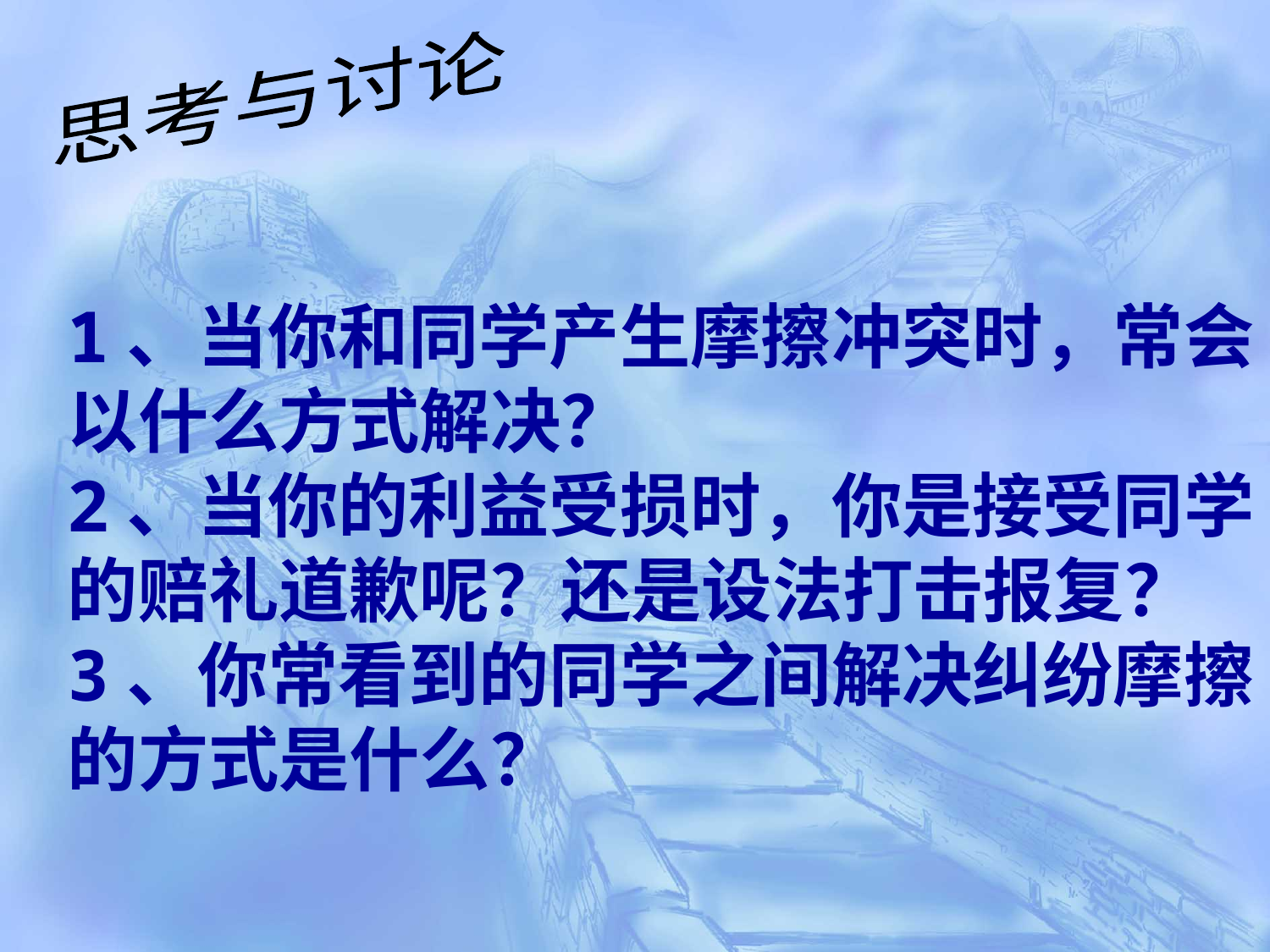

思考与讨论
# 1、当你和同学产生摩擦冲突时，常会以什么方式解决？ 2、当你的利益受损时，你是接受同学的赔礼道歉呢？还是设法打击报复？ 3、你常看到的同学之间解决纠纷摩擦的方式是什么？